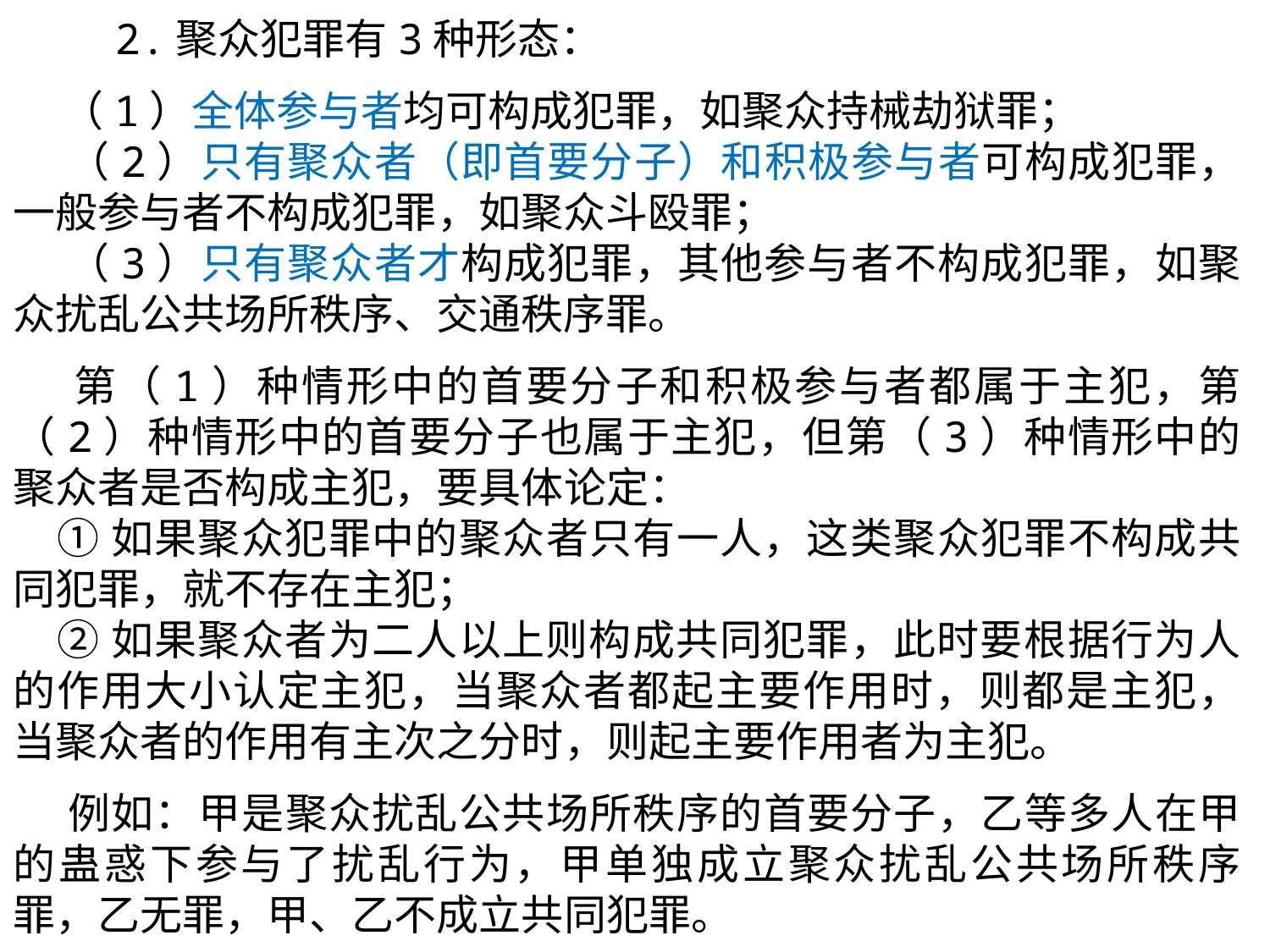

2.聚众犯罪有3种形态：

    （1）全体参与者均可构成犯罪，如聚众持械劫狱罪；
    （2）只有聚众者（即首要分子）和积极参与者可构成犯罪，一般参与者不构成犯罪，如聚众斗殴罪；
    （3）只有聚众者才构成犯罪，其他参与者不构成犯罪，如聚众扰乱公共场所秩序、交通秩序罪。

    第（1）种情形中的首要分子和积极参与者都属于主犯，第（2）种情形中的首要分子也属于主犯，但第（3）种情形中的聚众者是否构成主犯，要具体论定：
    ①如果聚众犯罪中的聚众者只有一人，这类聚众犯罪不构成共同犯罪，就不存在主犯；
    ②如果聚众者为二人以上则构成共同犯罪，此时要根据行为人的作用大小认定主犯，当聚众者都起主要作用时，则都是主犯，当聚众者的作用有主次之分时，则起主要作用者为主犯。

    例如：甲是聚众扰乱公共场所秩序的首要分子，乙等多人在甲的蛊惑下参与了扰乱行为，甲单独成立聚众扰乱公共场所秩序罪，乙无罪，甲、乙不成立共同犯罪。